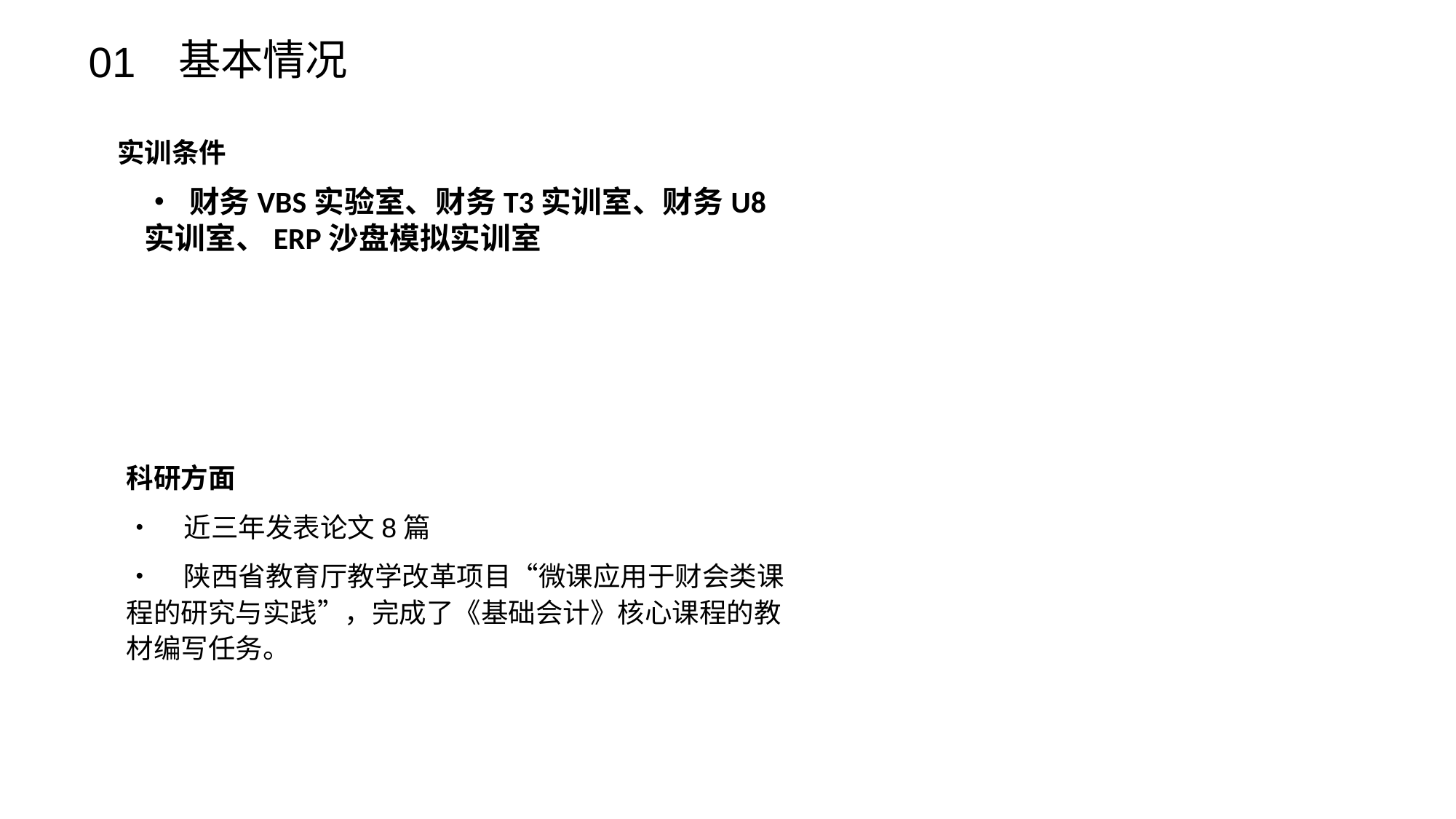

01
基本情况
实训条件
• 财务VBS实验室、财务T3实训室、财务U8实训室、ERP沙盘模拟实训室
科研方面
• 近三年发表论文8篇
• 陕西省教育厅教学改革项目“微课应用于财会类课程的研究与实践”，完成了《基础会计》核心课程的教材编写任务。